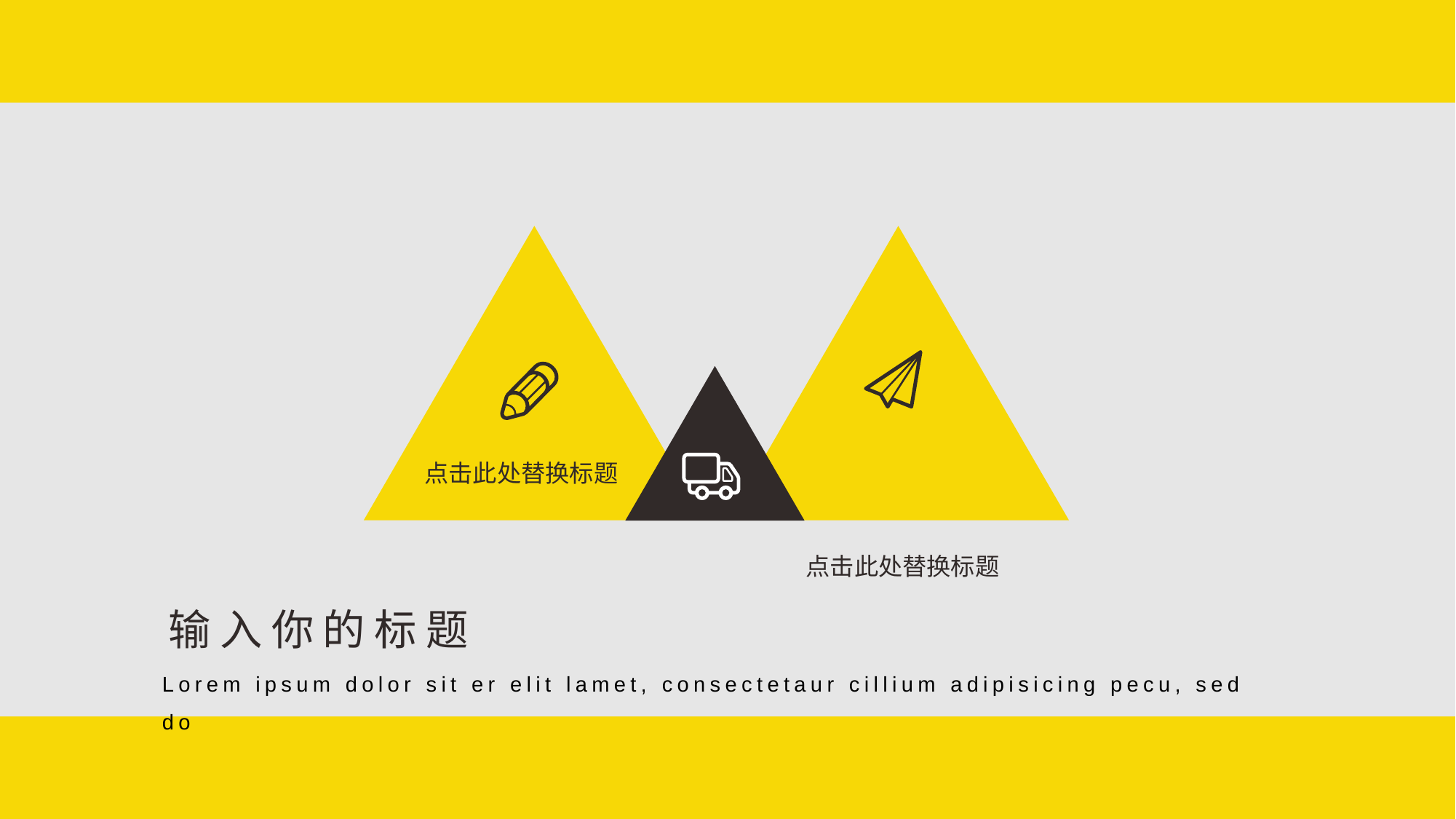

点击此处替换标题

点击此处替换标题
输入你的标题
Lorem ipsum dolor sit er elit lamet, consectetaur cillium adipisicing pecu, sed do